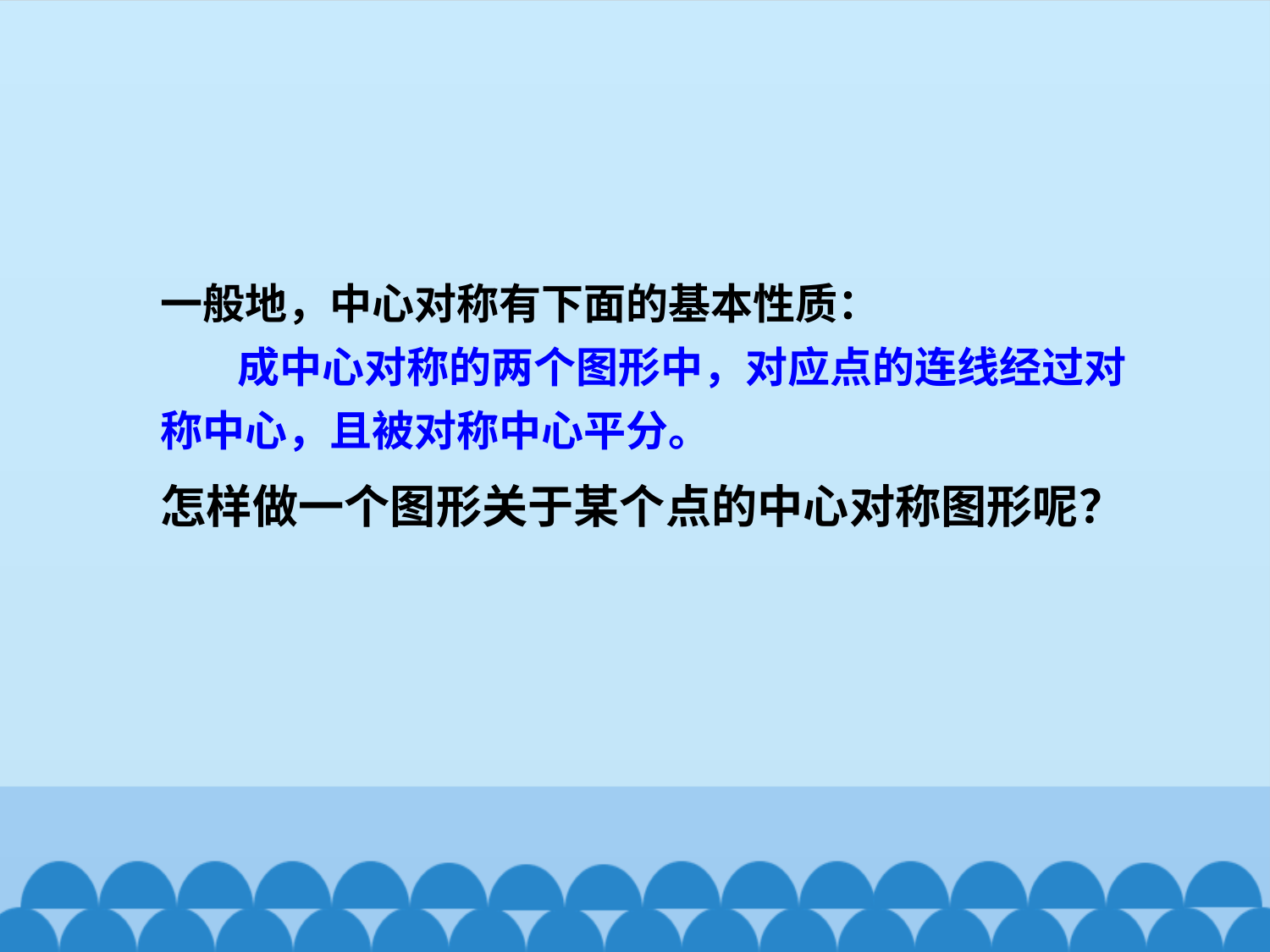

一般地，中心对称有下面的基本性质：
       成中心对称的两个图形中，对应点的连线经过对称中心，且被对称中心平分。
怎样做一个图形关于某个点的中心对称图形呢？